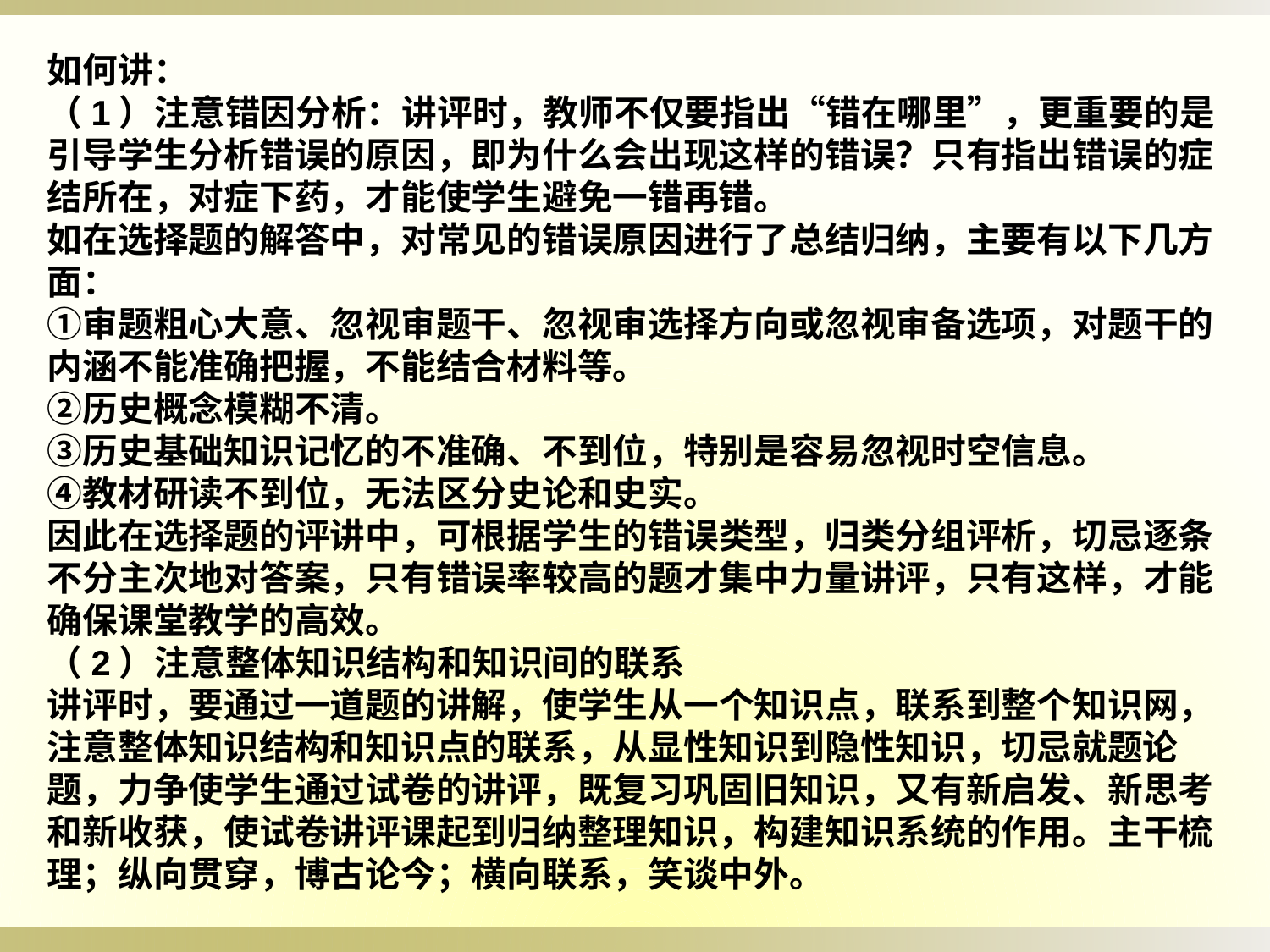

如何讲：
（1）注意错因分析：讲评时，教师不仅要指出“错在哪里”，更重要的是引导学生分析错误的原因，即为什么会出现这样的错误？只有指出错误的症结所在，对症下药，才能使学生避免一错再错。
如在选择题的解答中，对常见的错误原因进行了总结归纳，主要有以下几方面：
①审题粗心大意、忽视审题干、忽视审选择方向或忽视审备选项，对题干的内涵不能准确把握，不能结合材料等。
②历史概念模糊不清。
③历史基础知识记忆的不准确、不到位，特别是容易忽视时空信息。
④教材研读不到位，无法区分史论和史实。
因此在选择题的评讲中，可根据学生的错误类型，归类分组评析，切忌逐条不分主次地对答案，只有错误率较高的题才集中力量讲评，只有这样，才能确保课堂教学的高效。
（2）注意整体知识结构和知识间的联系
讲评时，要通过一道题的讲解，使学生从一个知识点，联系到整个知识网，注意整体知识结构和知识点的联系，从显性知识到隐性知识，切忌就题论题，力争使学生通过试卷的讲评，既复习巩固旧知识，又有新启发、新思考和新收获，使试卷讲评课起到归纳整理知识，构建知识系统的作用。主干梳理；纵向贯穿，博古论今；横向联系，笑谈中外。